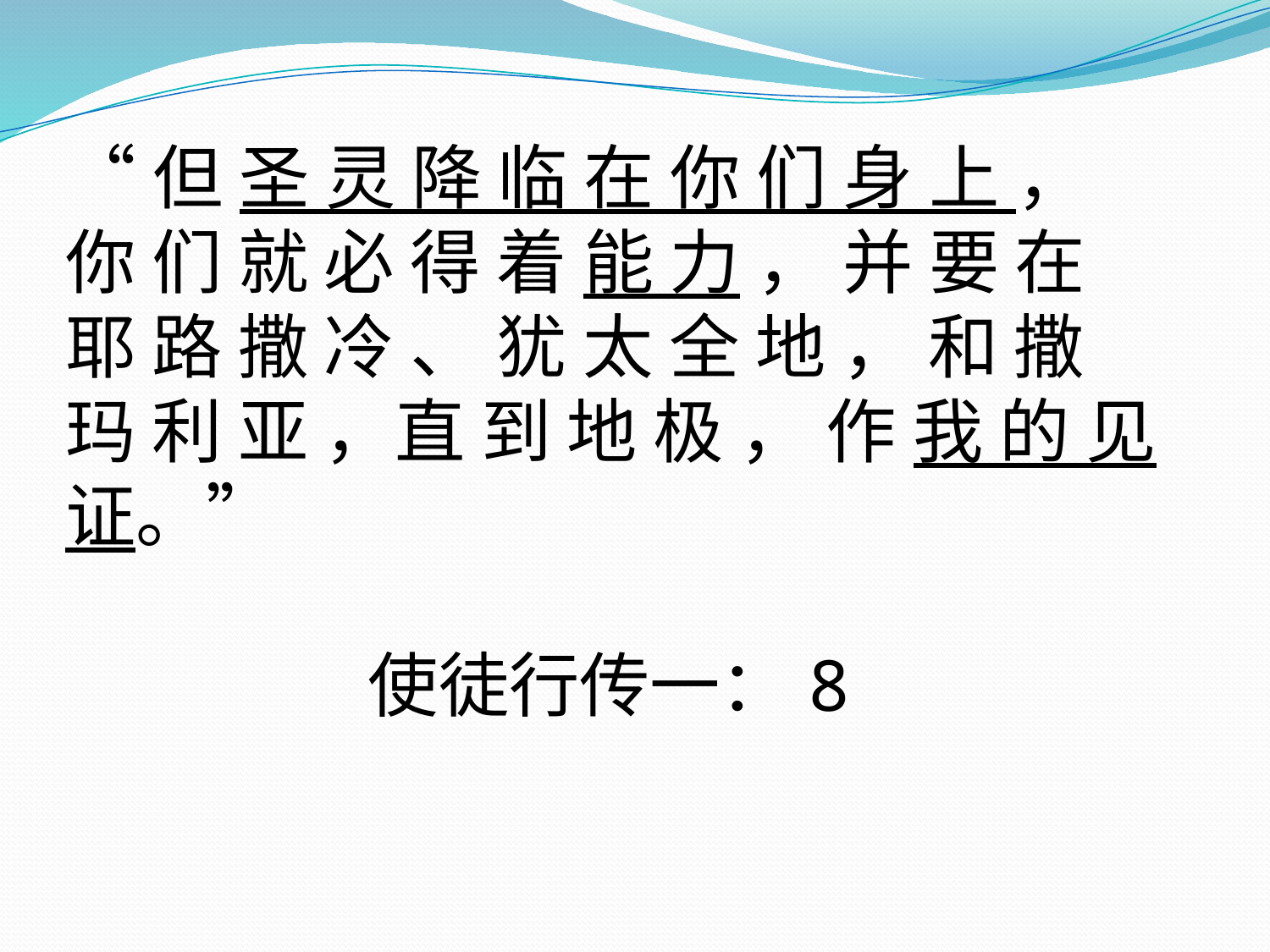

“但 圣 灵 降 临 在 你 们 身 上 ， 你 们 就 必 得 着 能 力 ， 并 要 在 耶 路 撒 冷 、 犹 太 全 地 ， 和 撒 玛 利 亚 ，直 到 地 极 ， 作 我 的 见 证。”

                  使徒行传一：8